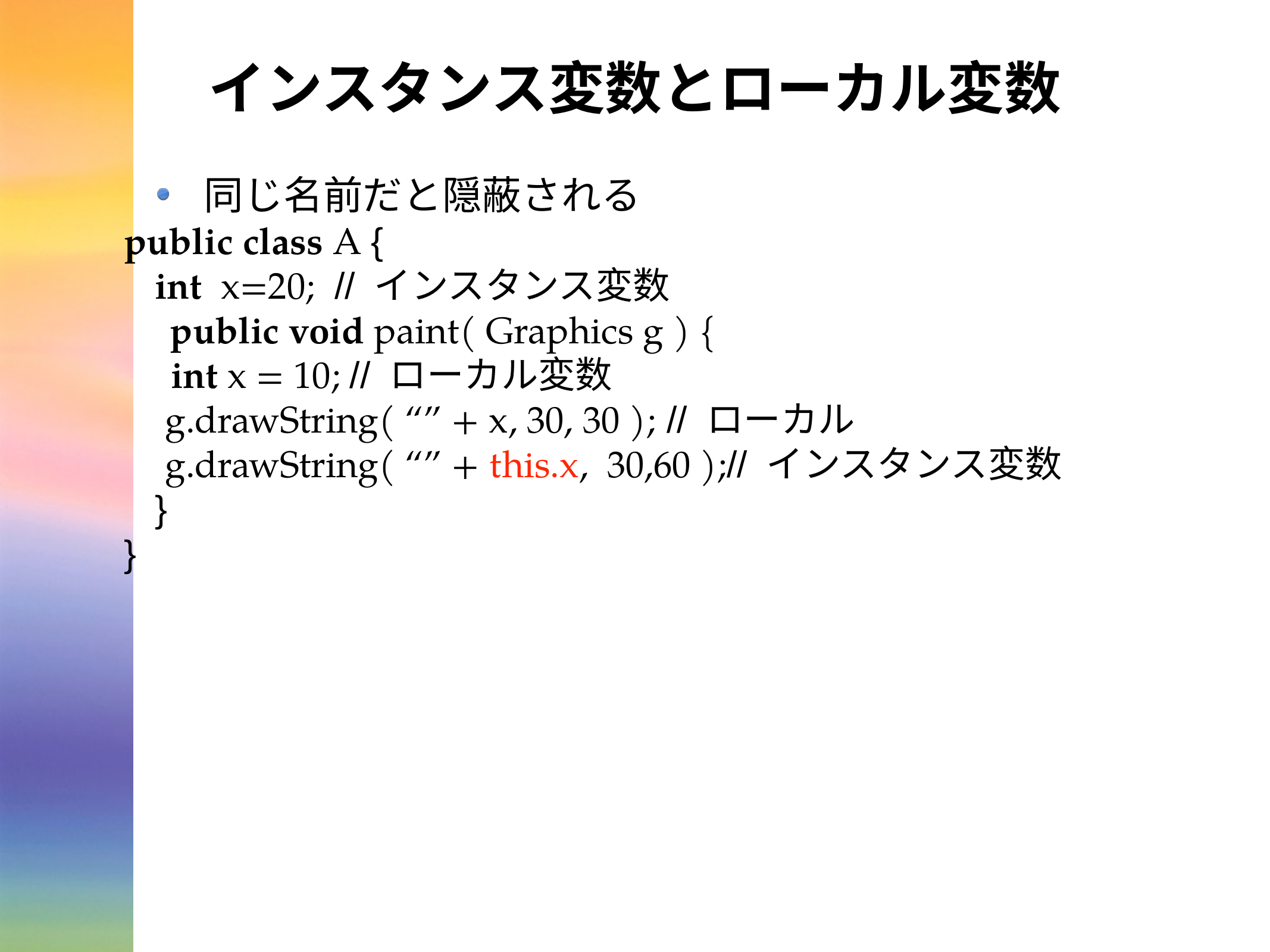

# インスタンス変数とローカル変数
同じ名前だと隠蔽される
public class A {
   int  x=20;  // インスタンス変数
　public void paint( Graphics g ) {
     int x = 10; // ローカル変数
    g.drawString( “” + x, 30, 30 ); // ローカル
    g.drawString( “” + this.x,  30,60 );// インスタンス変数
   }
}